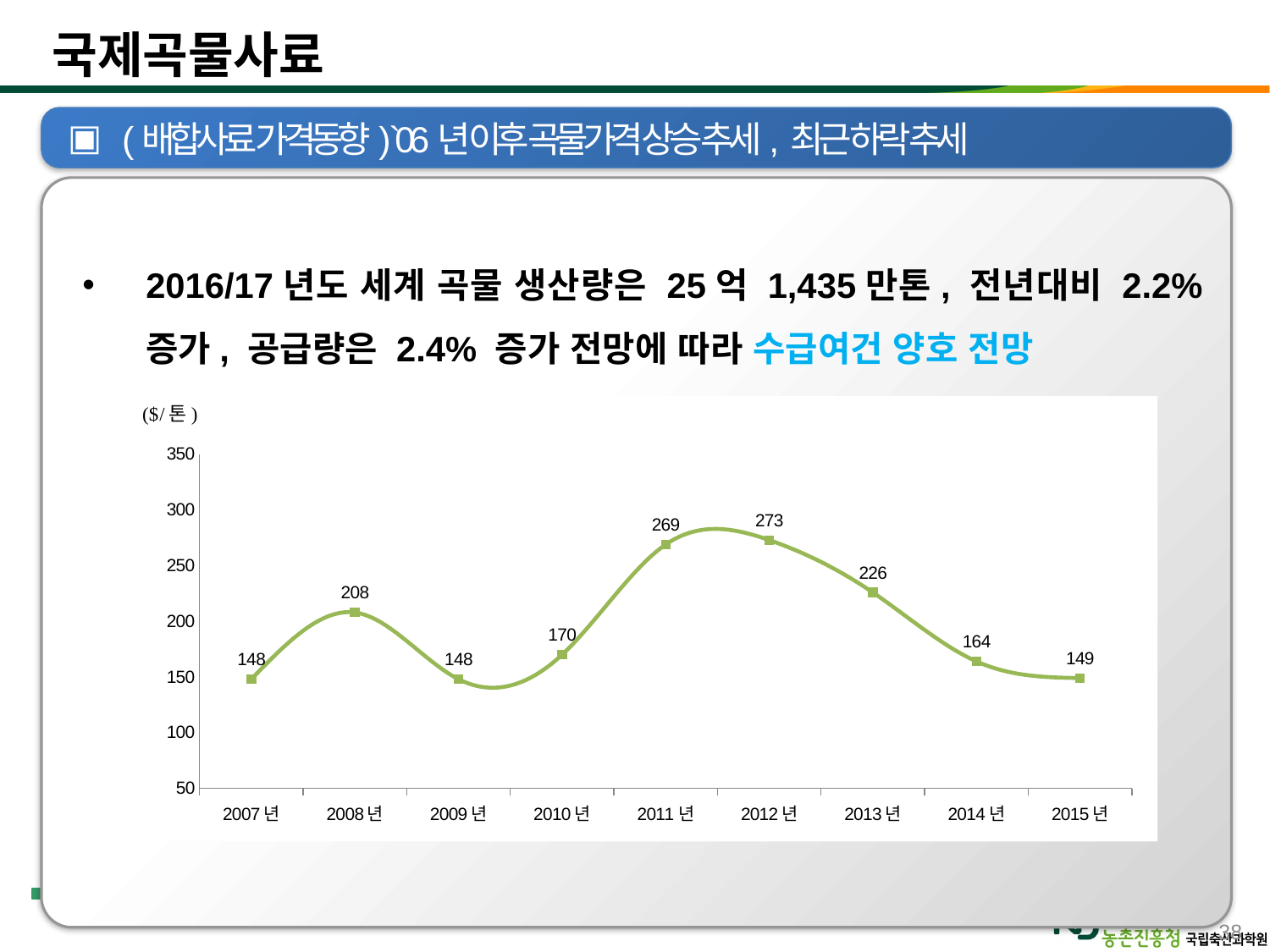

# 국제곡물사료
 (배합사료 가격동향) `06년 이후 곡물가격 상승 추세, 최근 하락 추세
2016/17년도 세계 곡물 생산량은 25억 1,435만톤, 전년대비 2.2% 증가, 공급량은 2.4% 증가 전망에 따라 수급여건 양호 전망

### Chart

| Category |  |
|---|---|
| 2007년 | 148.0 |
| 2008년 | 208.0 |
| 2009년 | 148.0 |
| 2010년 | 170.0 |
| 2011년 | 269.0 |
| 2012년 | 273.0 |
| 2013년 | 226.0 |
| 2014년 | 164.0 |
| 2015년 | 149.0 |
38